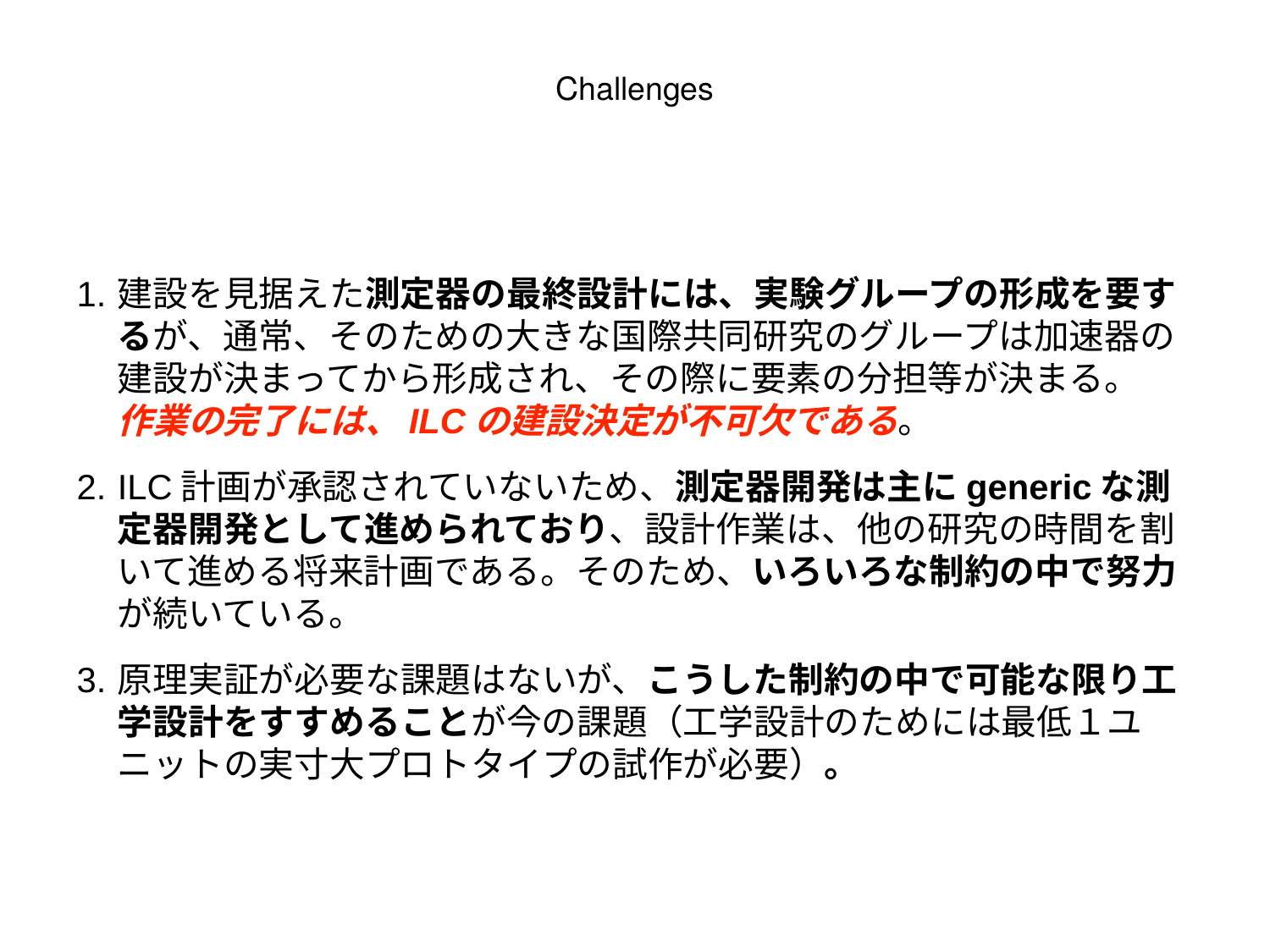

# Challenges
建設を見据えた測定器の最終設計には、実験グループの形成を要するが、通常、そのための大きな国際共同研究のグループは加速器の建設が決まってから形成され、その際に要素の分担等が決まる。
作業の完了には、ILCの建設決定が不可欠である。
ILC計画が承認されていないため、測定器開発は主にgenericな測定器開発として進められており、設計作業は、他の研究の時間を割いて進める将来計画である。そのため、いろいろな制約の中で努力が続いている。
原理実証が必要な課題はないが、こうした制約の中で可能な限り工学設計をすすめることが今の課題（工学設計のためには最低１ユニットの実寸大プロトタイプの試作が必要）。